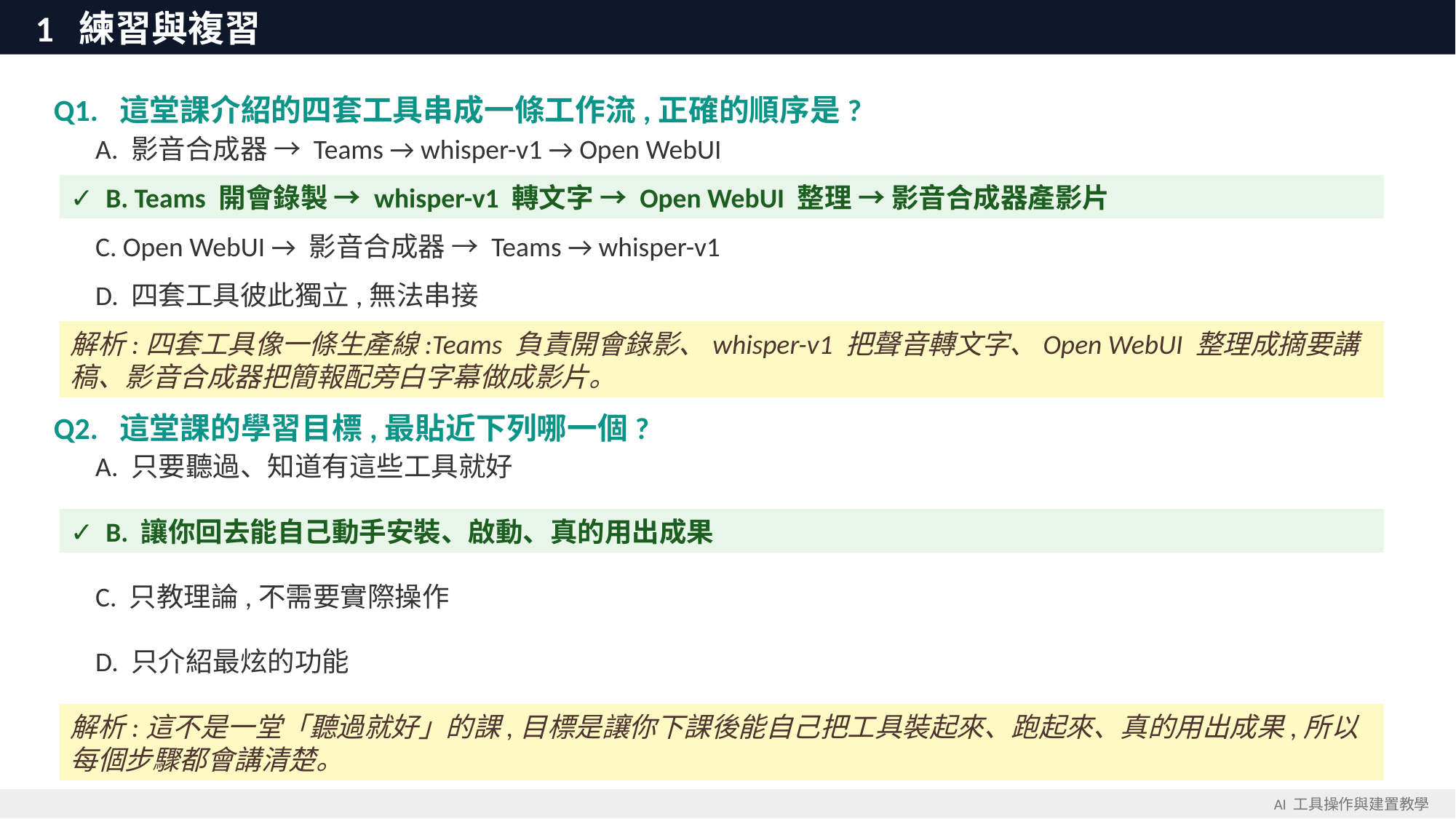

1  練習與複習
Q1.  這堂課介紹的四套工具串成一條工作流,正確的順序是?
    A. 影音合成器 → Teams → whisper-v1 → Open WebUI
✓  B. Teams 開會錄製 → whisper-v1 轉文字 → Open WebUI 整理 → 影音合成器產影片
    C. Open WebUI → 影音合成器 → Teams → whisper-v1
    D. 四套工具彼此獨立,無法串接
解析:四套工具像一條生產線:Teams 負責開會錄影、whisper-v1 把聲音轉文字、Open WebUI 整理成摘要講稿、影音合成器把簡報配旁白字幕做成影片。
Q2.  這堂課的學習目標,最貼近下列哪一個?
    A. 只要聽過、知道有這些工具就好
✓  B. 讓你回去能自己動手安裝、啟動、真的用出成果
    C. 只教理論,不需要實際操作
    D. 只介紹最炫的功能
解析:這不是一堂「聽過就好」的課,目標是讓你下課後能自己把工具裝起來、跑起來、真的用出成果,所以每個步驟都會講清楚。
AI 工具操作與建置教學